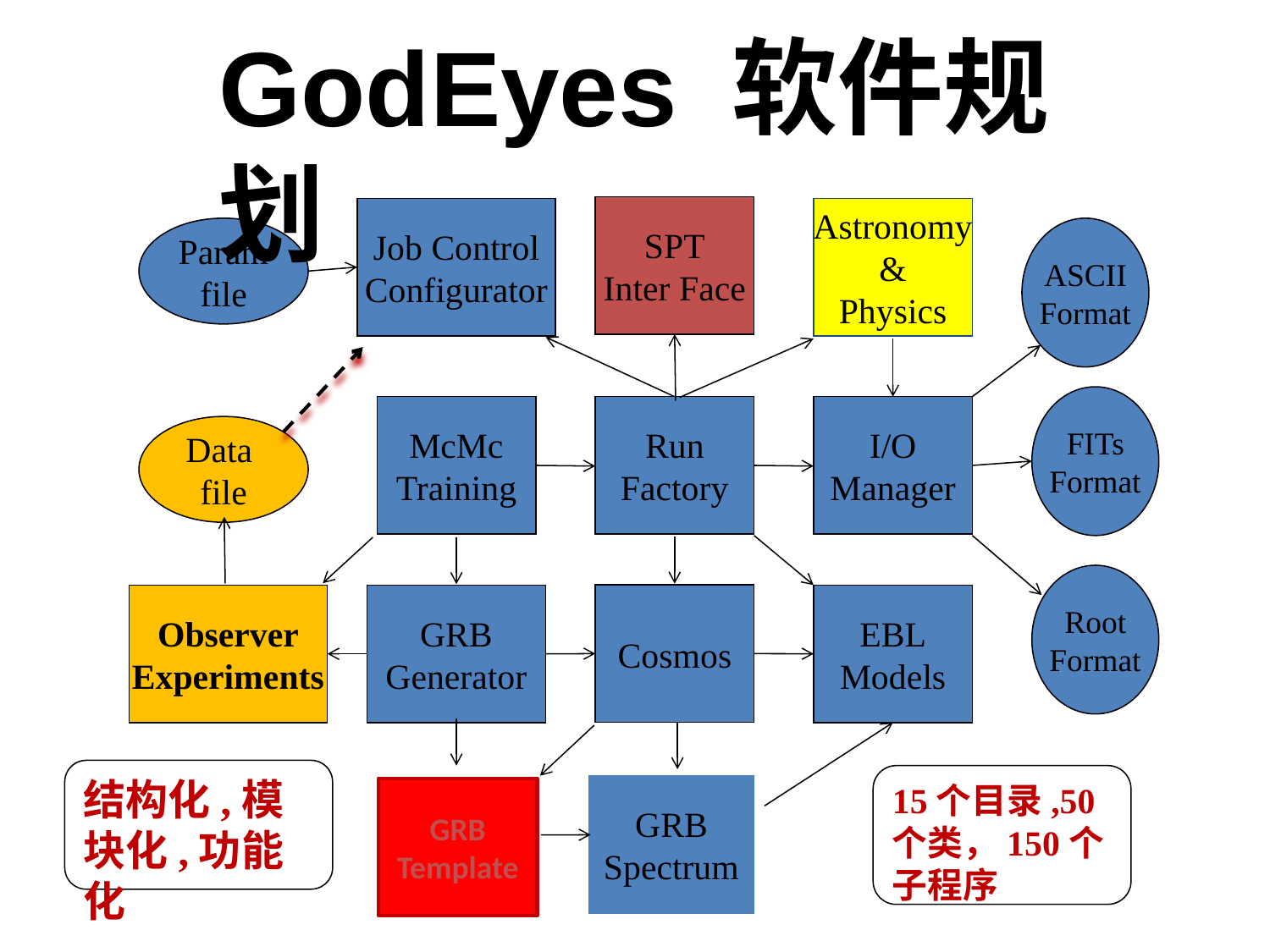

GodEyes 软件规划
SPT
Inter Face
Job Control
Configurator

Astronomy
&
Physics

Param
file
ASCII
Format
FITs
Format
McMc
Training

Run
Factory

I/O
Manager
Data
file
Root
Format
Cosmos
Observer
Experiments
GRB
Generator
EBL
Models
结构化,模块化,功能化
15个目录,50个类，150个子程序
GRB
Spectrum
GRB
Template